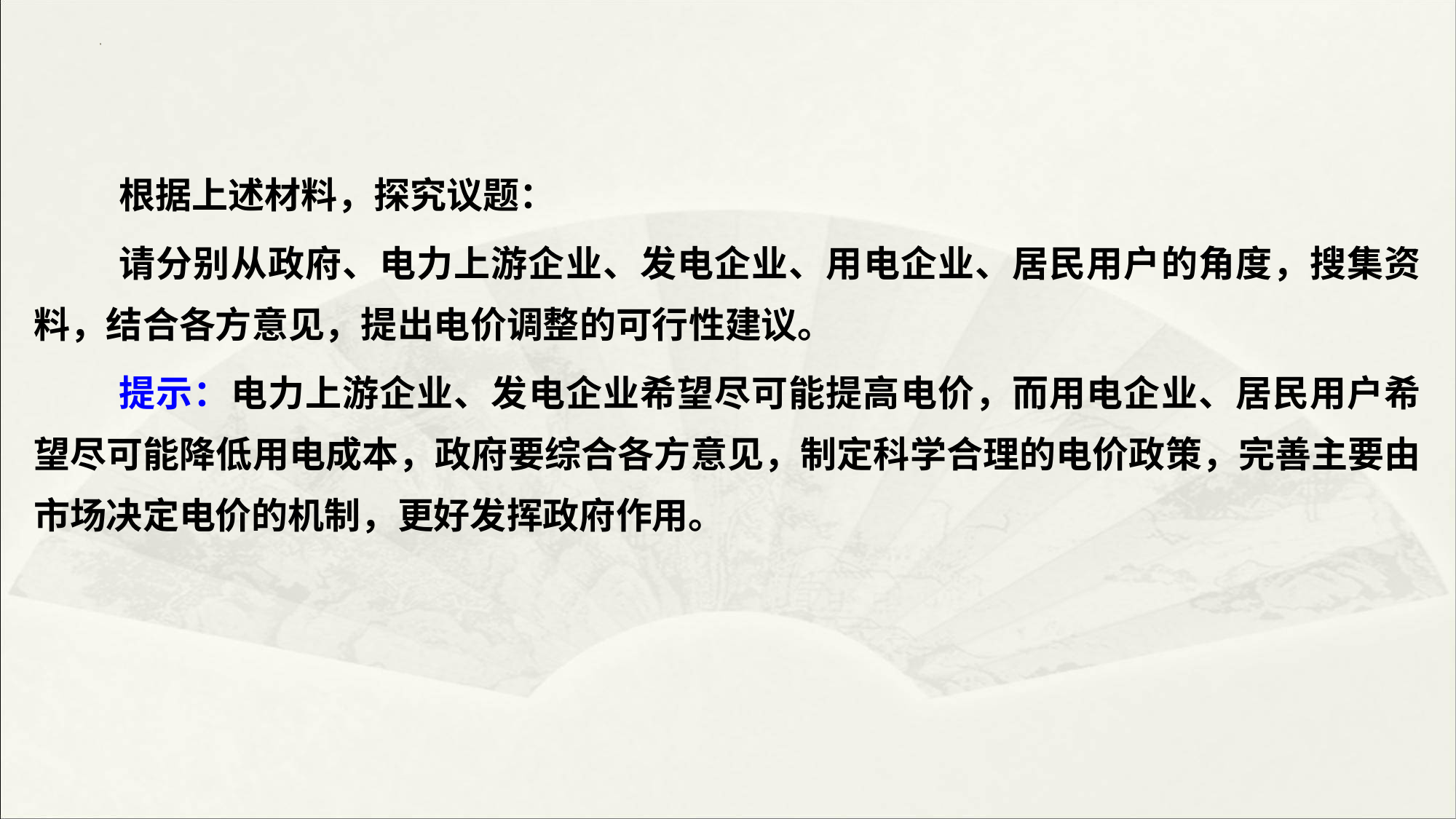

根据上述材料，探究议题：
请分别从政府、电力上游企业、发电企业、用电企业、居民用户的角度，搜集资料，结合各方意见，提出电价调整的可行性建议。
提示：电力上游企业、发电企业希望尽可能提高电价，而用电企业、居民用户希望尽可能降低用电成本，政府要综合各方意见，制定科学合理的电价政策，完善主要由市场决定电价的机制，更好发挥政府作用。